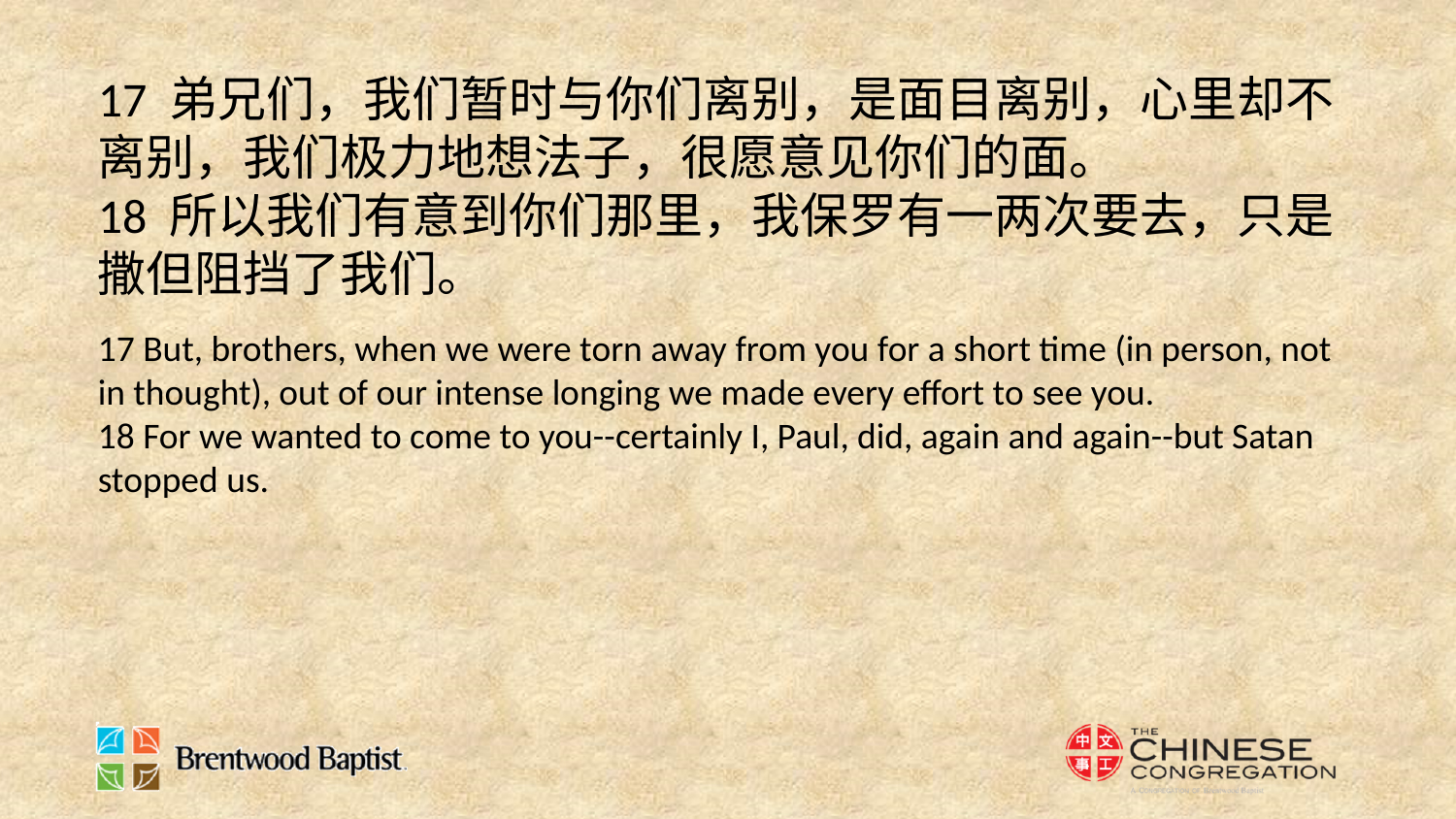

17 弟兄们，我们暂时与你们离别，是面目离别，心里却不离别，我们极力地想法子，很愿意见你们的面。
18 所以我们有意到你们那里，我保罗有一两次要去，只是撒但阻挡了我们。

17 But, brothers, when we were torn away from you for a short time (in person, not in thought), out of our intense longing we made every effort to see you.
18 For we wanted to come to you--certainly I, Paul, did, again and again--but Satan stopped us.